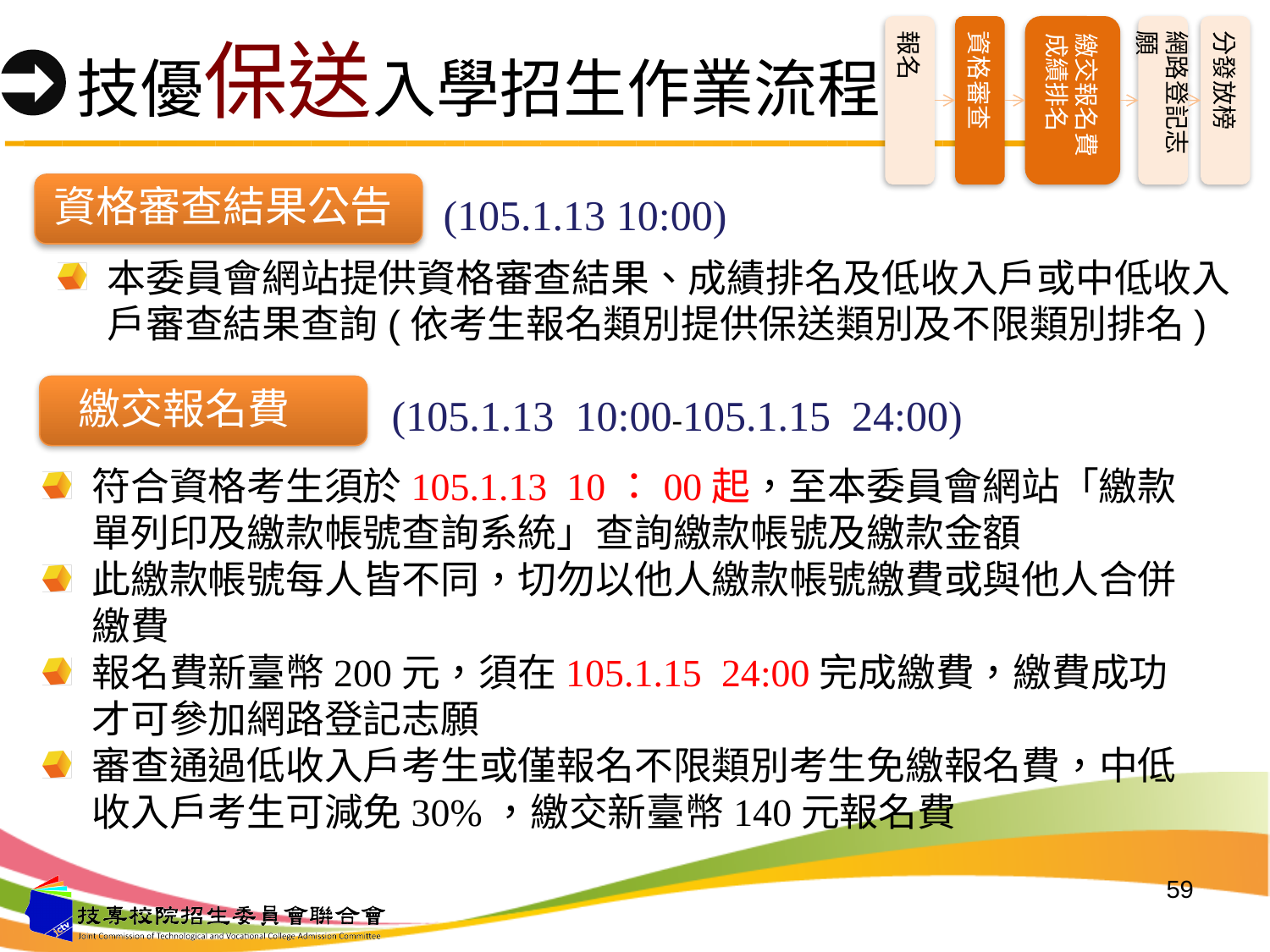

報名
資格審查
繳交報名費
成績排名
網路登記志願
分發放榜
# 技優保送入學招生作業流程

資格審查結果公告
(105.1.13 10:00)
本委員會網站提供資格審查結果、成績排名及低收入戶或中低收入戶審查結果查詢(依考生報名類別提供保送類別及不限類別排名)

繳交報名費
(105.1.13  10:00-105.1.15  24:00)
符合資格考生須於105.1.13  10：00起，至本委員會網站「繳款單列印及繳款帳號查詢系統」查詢繳款帳號及繳款金額
此繳款帳號每人皆不同，切勿以他人繳款帳號繳費或與他人合併繳費
報名費新臺幣200元，須在105.1.15  24:00完成繳費，繳費成功才可參加網路登記志願
審查通過低收入戶考生或僅報名不限類別考生免繳報名費，中低收入戶考生可減免30%，繳交新臺幣140元報名費
59